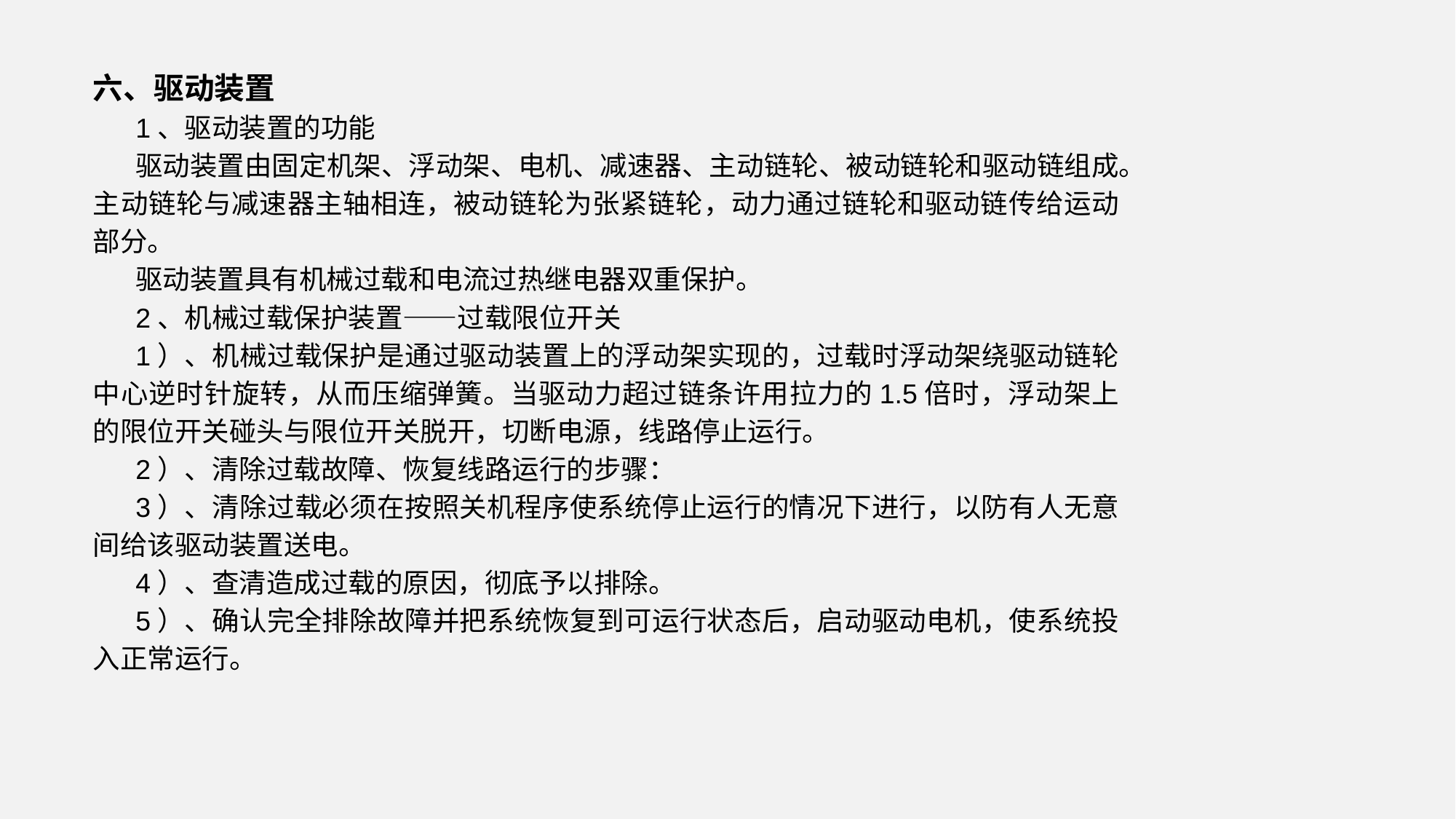

六、驱动装置
1、驱动装置的功能
驱动装置由固定机架、浮动架、电机、减速器、主动链轮、被动链轮和驱动链组成。主动链轮与减速器主轴相连，被动链轮为张紧链轮，动力通过链轮和驱动链传给运动部分。
驱动装置具有机械过载和电流过热继电器双重保护。
2、机械过载保护装置——过载限位开关
1）、机械过载保护是通过驱动装置上的浮动架实现的，过载时浮动架绕驱动链轮中心逆时针旋转，从而压缩弹簧。当驱动力超过链条许用拉力的1.5倍时，浮动架上的限位开关碰头与限位开关脱开，切断电源，线路停止运行。
2）、清除过载故障、恢复线路运行的步骤：
3）、清除过载必须在按照关机程序使系统停止运行的情况下进行，以防有人无意间给该驱动装置送电。
4）、查清造成过载的原因，彻底予以排除。
5）、确认完全排除故障并把系统恢复到可运行状态后，启动驱动电机，使系统投入正常运行。